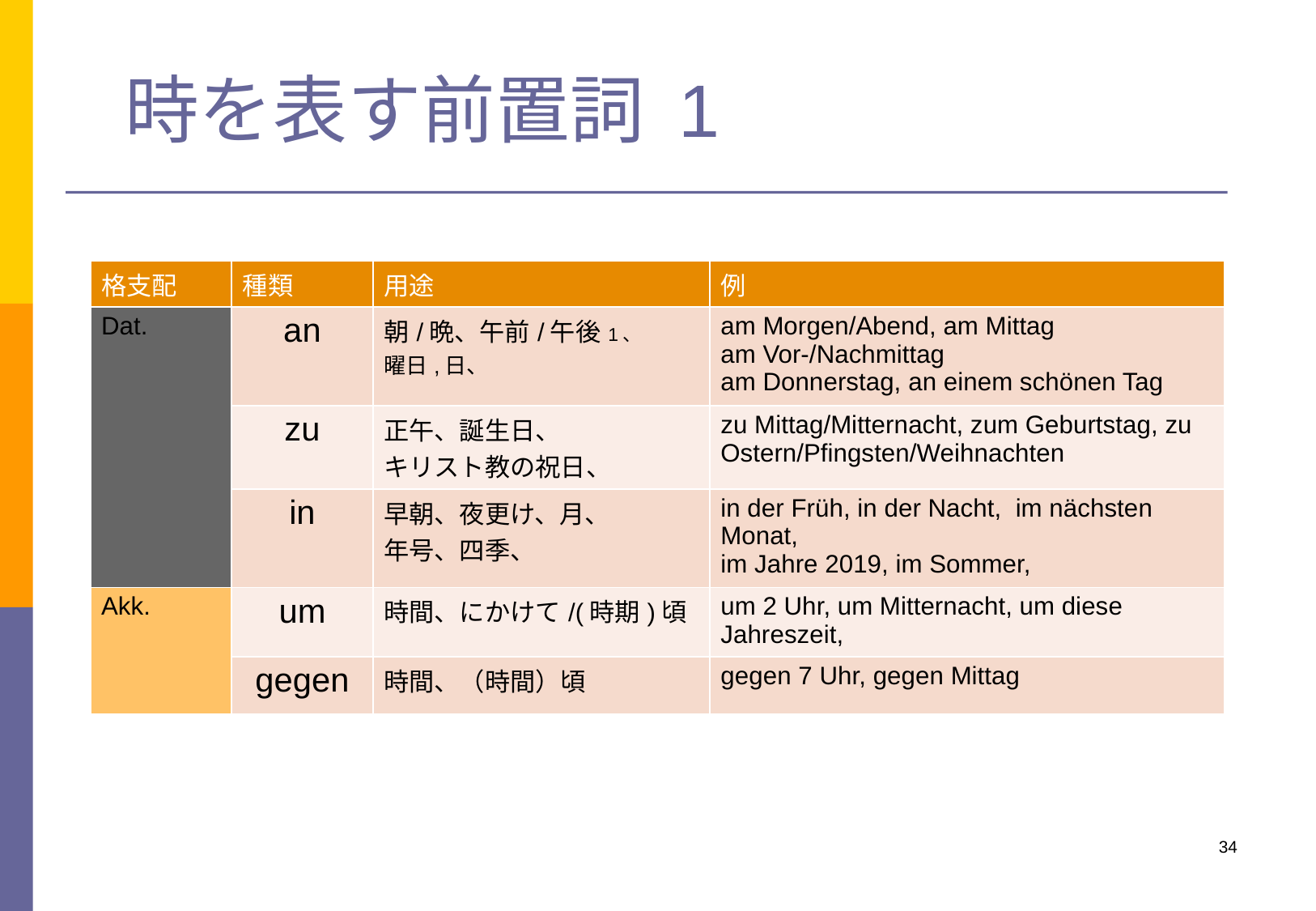

# 時を表す前置詞 1
| 格支配 | 種類 | 用途 | 例 |
| --- | --- | --- | --- |
| Dat. | an | 朝/晩、午前/午後1、 曜日,日、 | am Morgen/Abend, am Mittag am Vor-/Nachmittag am Donnerstag, an einem schönen Tag |
|  | zu | 正午、誕生日、 キリスト教の祝日、 | zu Mittag/Mitternacht, zum Geburtstag, zu Ostern/Pfingsten/Weihnachten |
|  | in | 早朝、夜更け、月、 年号、四季、 | in der Früh, in der Nacht, im nächsten Monat, im Jahre 2019, im Sommer, |
| Akk. | um | 時間、にかけて/(時期)頃 | um 2 Uhr, um Mitternacht, um diese Jahreszeit, |
|  | gegen | 時間、（時間）頃 | gegen 7 Uhr, gegen Mittag |
34